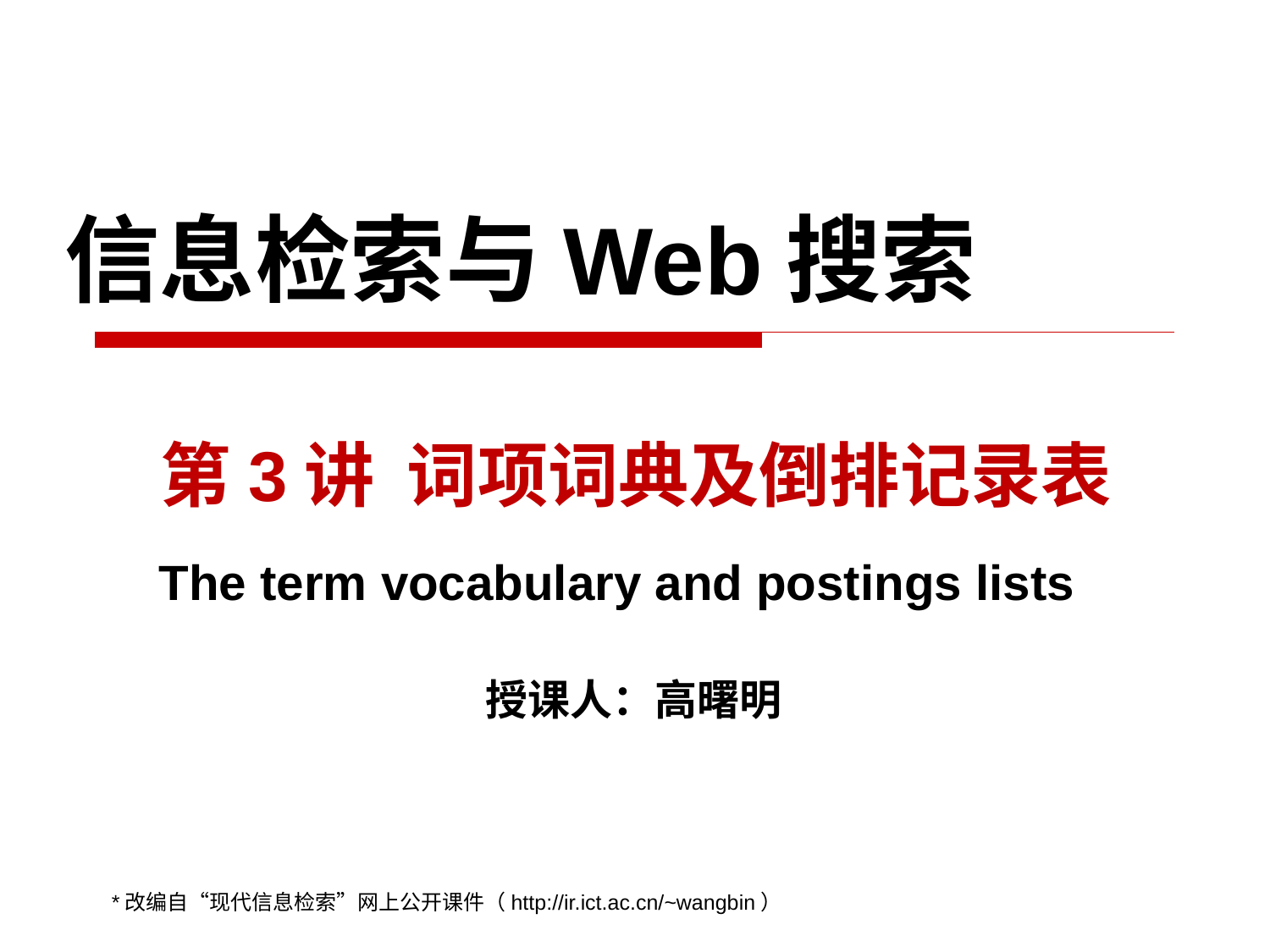

# 信息检索与Web搜索

  第3讲  词项词典及倒排记录表
  The term vocabulary and postings lists

授课人：高曙明
*改编自“现代信息检索”网上公开课件（http://ir.ict.ac.cn/~wangbin）